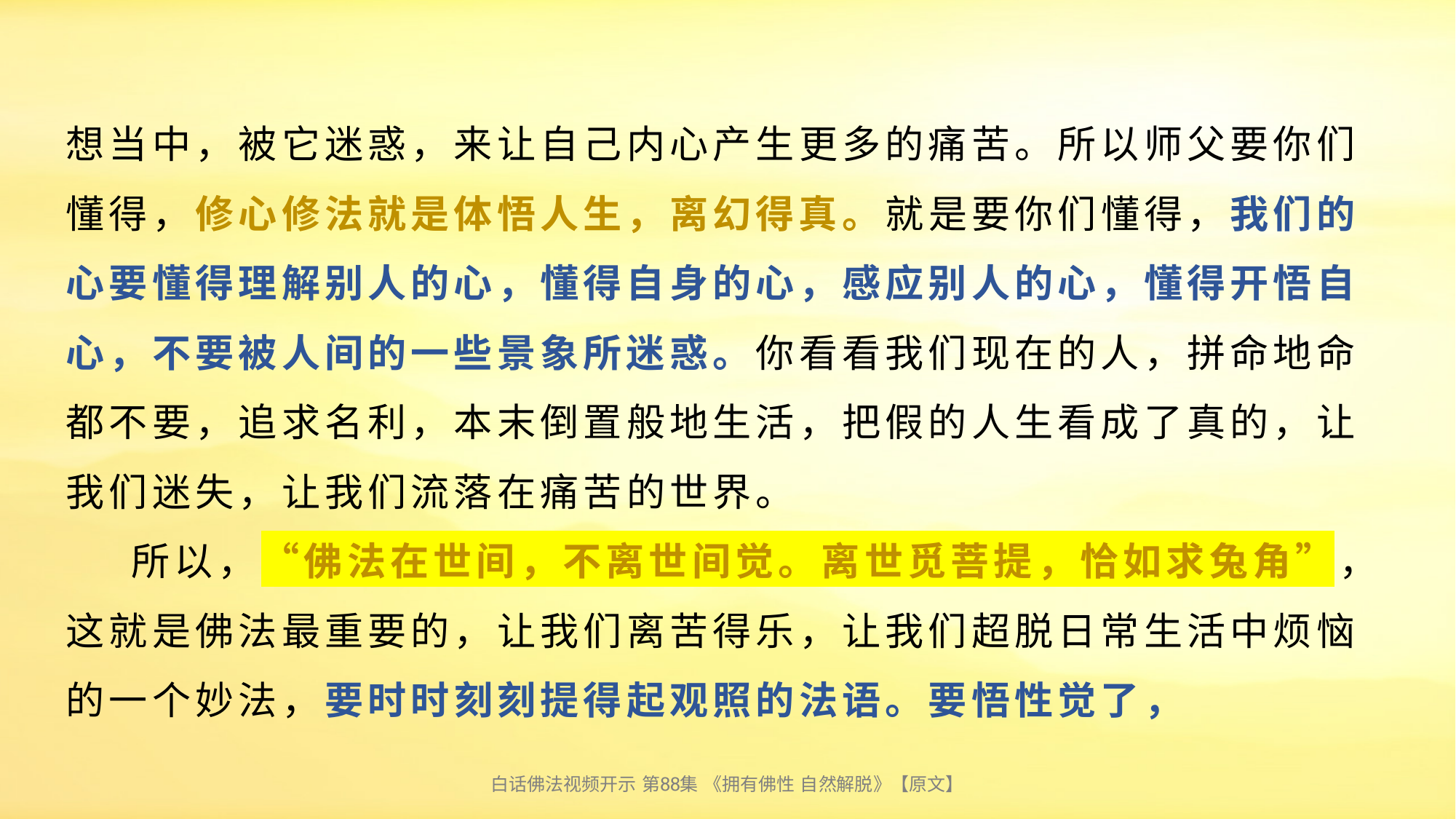

# 想当中，被它迷惑，来让自己内心产生更多的痛苦。所以师父要你们懂得，修心修法就是体悟人生，离幻得真。就是要你们懂得，我们的心要懂得理解别人的心，懂得自身的心，感应别人的心，懂得开悟自心，不要被人间的一些景象所迷惑。你看看我们现在的人，拼命地命都不要，追求名利，本末倒置般地生活，把假的人生看成了真的，让我们迷失，让我们流落在痛苦的世界。 所以，“佛法在世间，不离世间觉。离世觅菩提，恰如求兔角”，这就是佛法最重要的，让我们离苦得乐，让我们超脱日常生活中烦恼的一个妙法，要时时刻刻提得起观照的法语。要悟性觉了，
白话佛法视频开示 第88集 《拥有佛性 自然解脱》【原文】